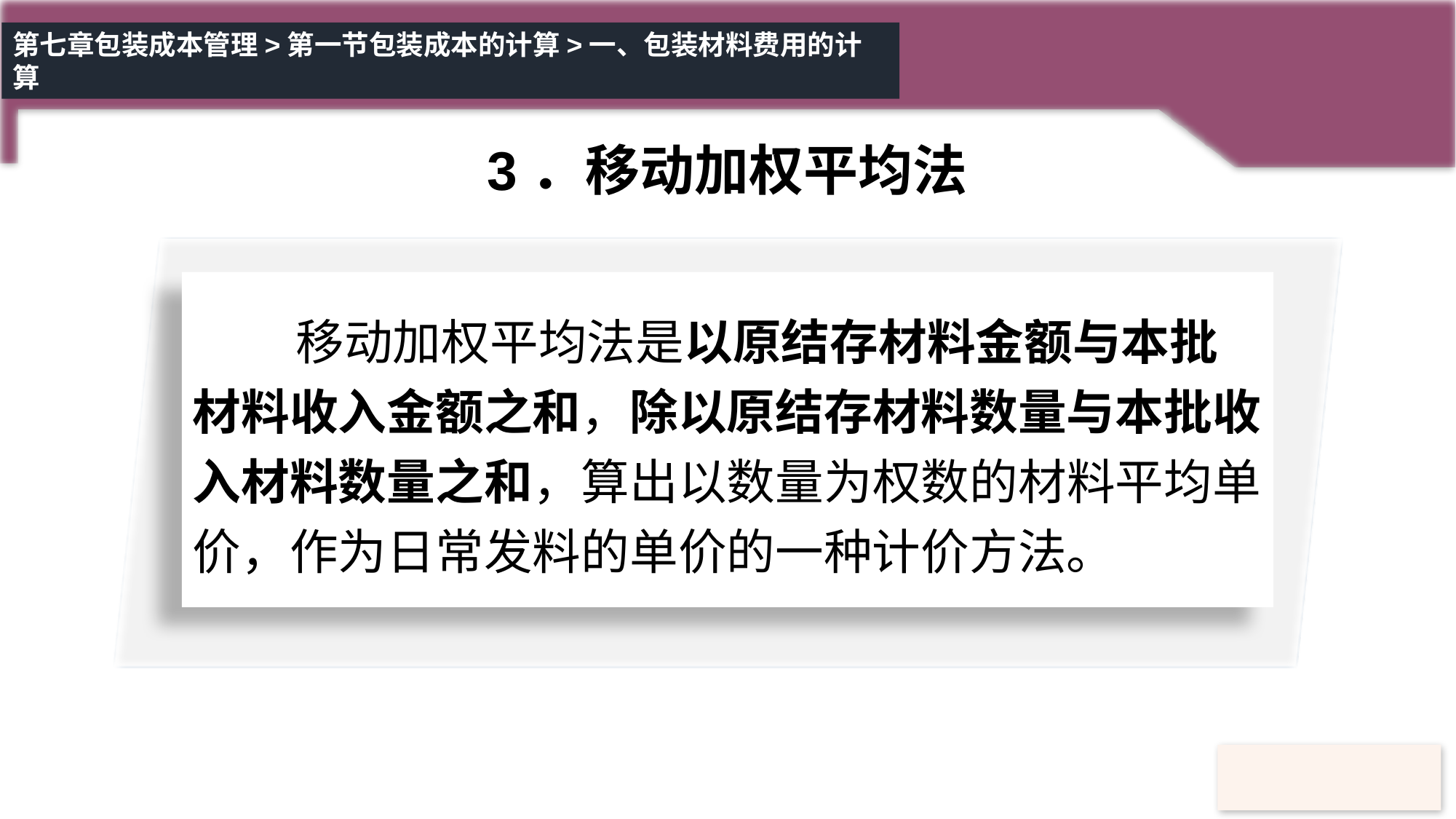

第七章包装成本管理>第一节包装成本的计算>一、包装材料费用的计算
# 3．移动加权平均法
移动加权平均法是以原结存材料金额与本批材料收入金额之和，除以原结存材料数量与本批收入材料数量之和，算出以数量为权数的材料平均单价，作为日常发料的单价的一种计价方法。